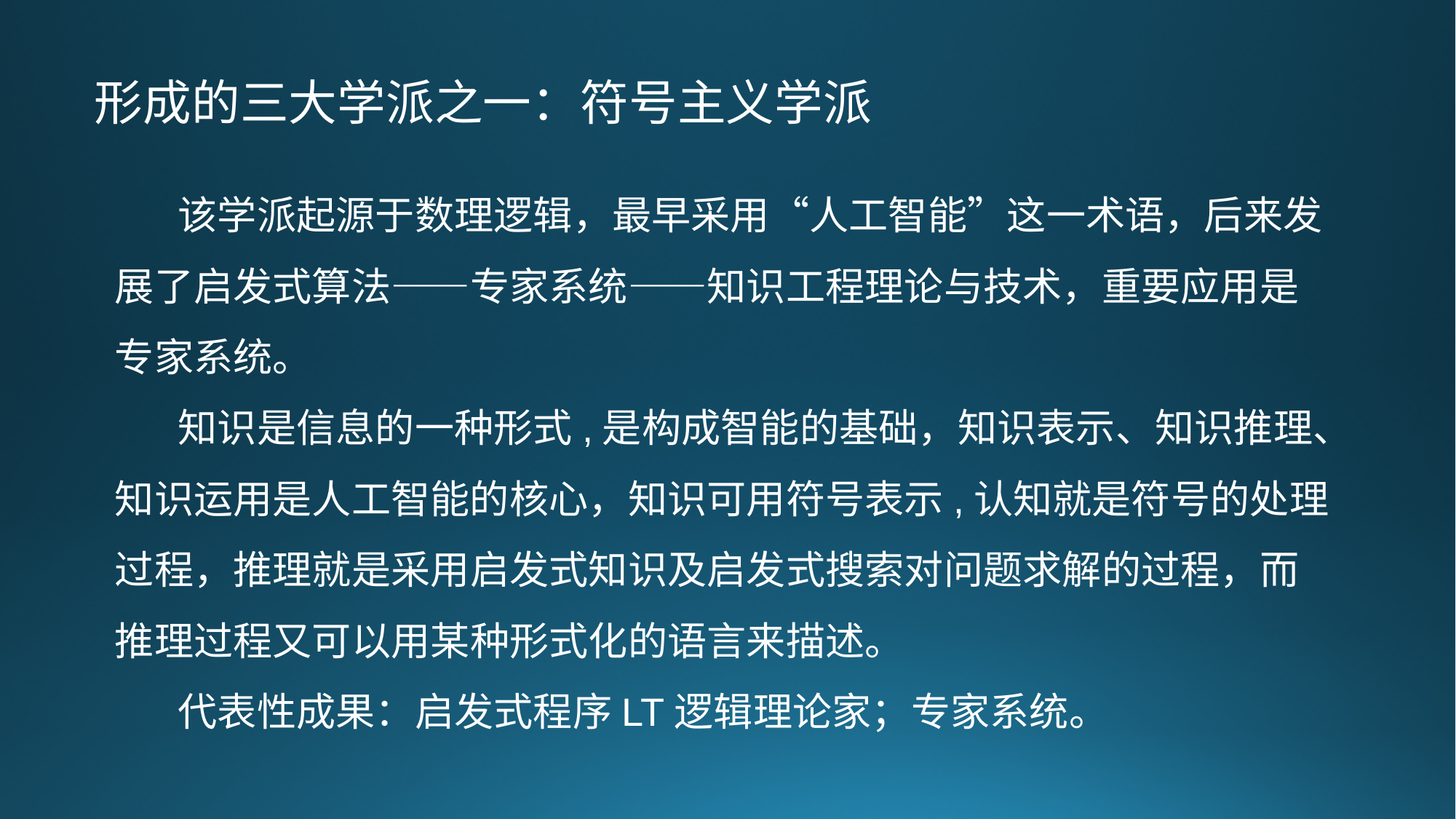

形成的三大学派之一：符号主义学派
      该学派起源于数理逻辑，最早采用“人工智能”这一术语，后来发展了启发式算法——专家系统——知识工程理论与技术，重要应用是专家系统。
      知识是信息的一种形式,是构成智能的基础，知识表示、知识推理、知识运用是人工智能的核心，知识可用符号表示,认知就是符号的处理过程，推理就是采用启发式知识及启发式搜索对问题求解的过程，而推理过程又可以用某种形式化的语言来描述。
      代表性成果：启发式程序LT逻辑理论家；专家系统。